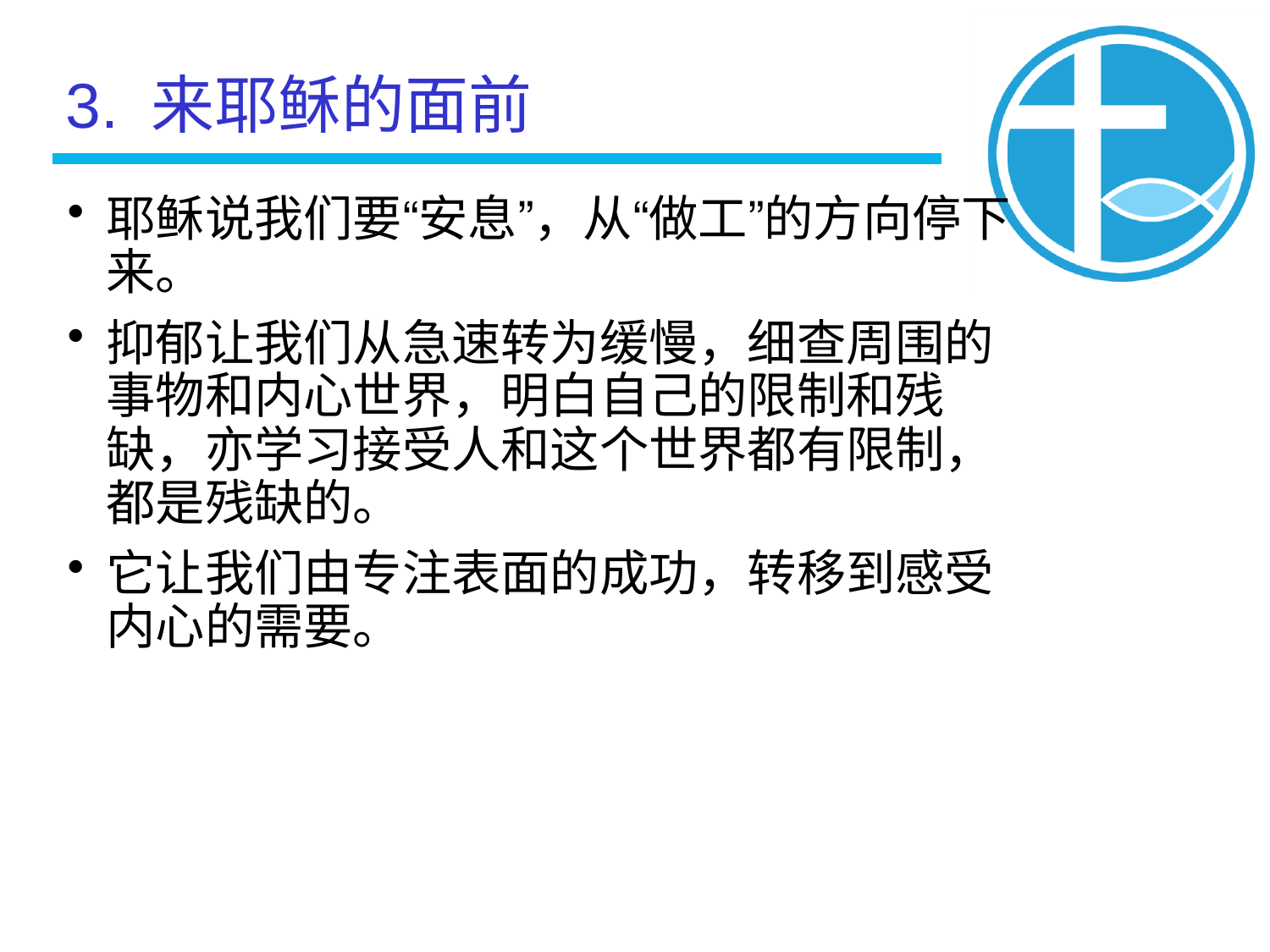

3. 来耶稣的面前
耶稣说我们要“安息”，从“做工”的方向停下来。
抑郁让我们从急速转为缓慢，细查周围的事物和内心世界，明白自己的限制和残缺，亦学习接受人和这个世界都有限制，都是残缺的。
它让我们由专注表面的成功，转移到感受内心的需要。